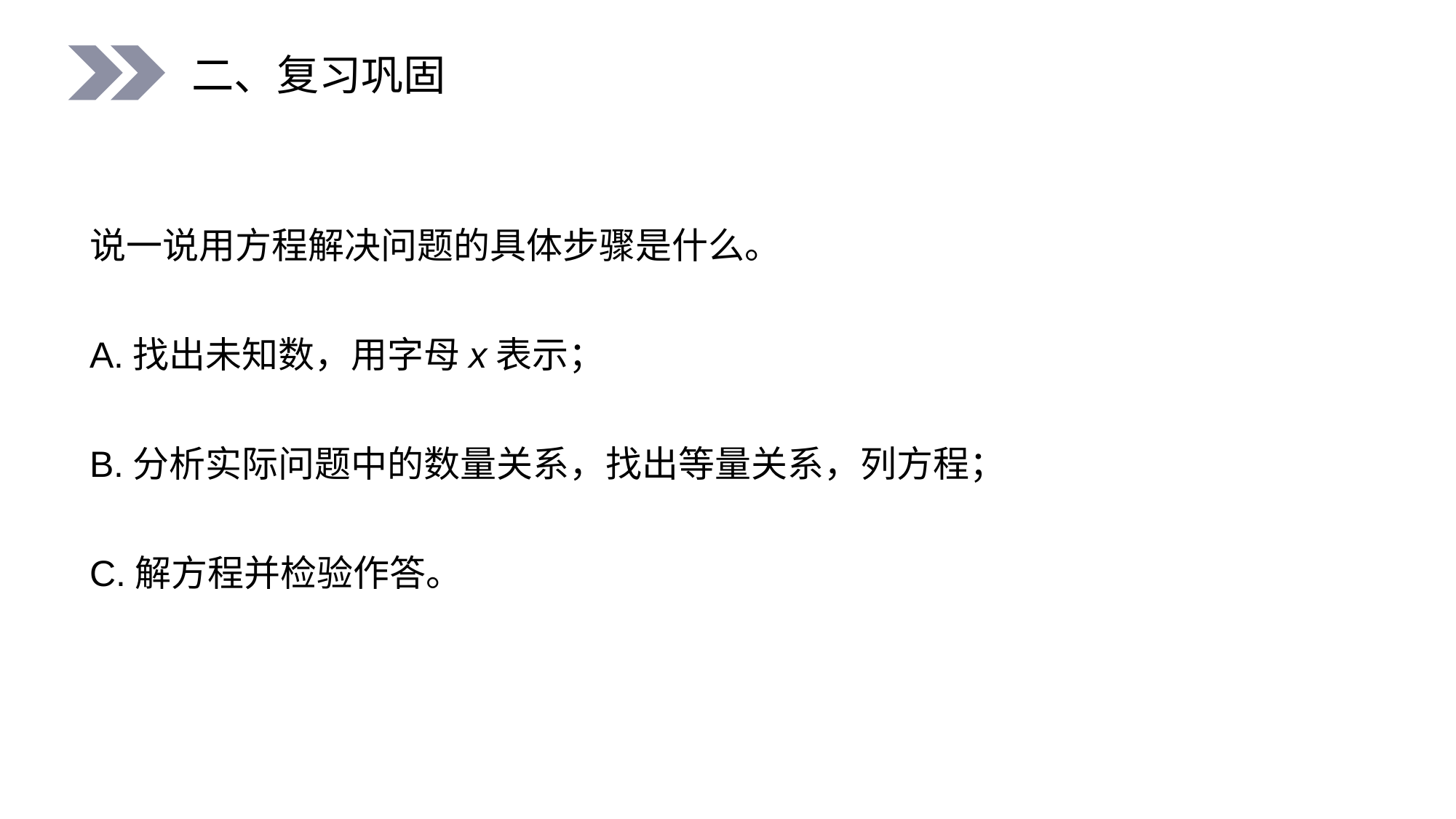

二、复习巩固
说一说用方程解决问题的具体步骤是什么。
A.找出未知数，用字母x表示；
B.分析实际问题中的数量关系，找出等量关系，列方程；
C.解方程并检验作答。